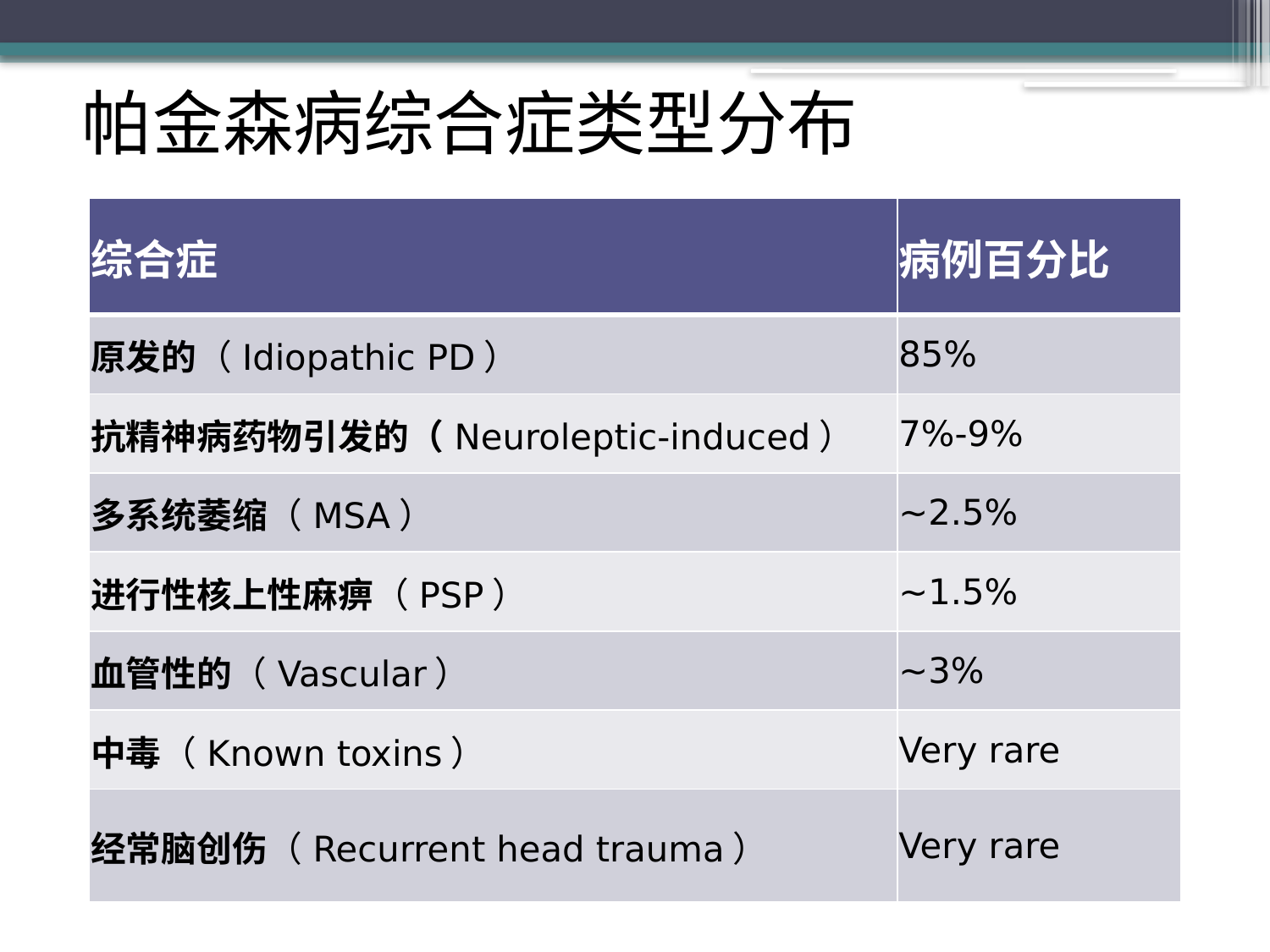

# 帕金森病综合症类型分布
| 综合症 | 病例百分比 |
| --- | --- |
| 原发的（Idiopathic PD） | 85% |
| 抗精神病药物引发的（Neuroleptic-induced） | 7%-9% |
| 多系统萎缩（MSA） | ~2.5% |
| 进行性核上性麻痹（PSP） | ~1.5% |
| 血管性的（Vascular） | ~3% |
| 中毒（Known toxins） | Very rare |
| 经常脑创伤（Recurrent head trauma） | Very rare |